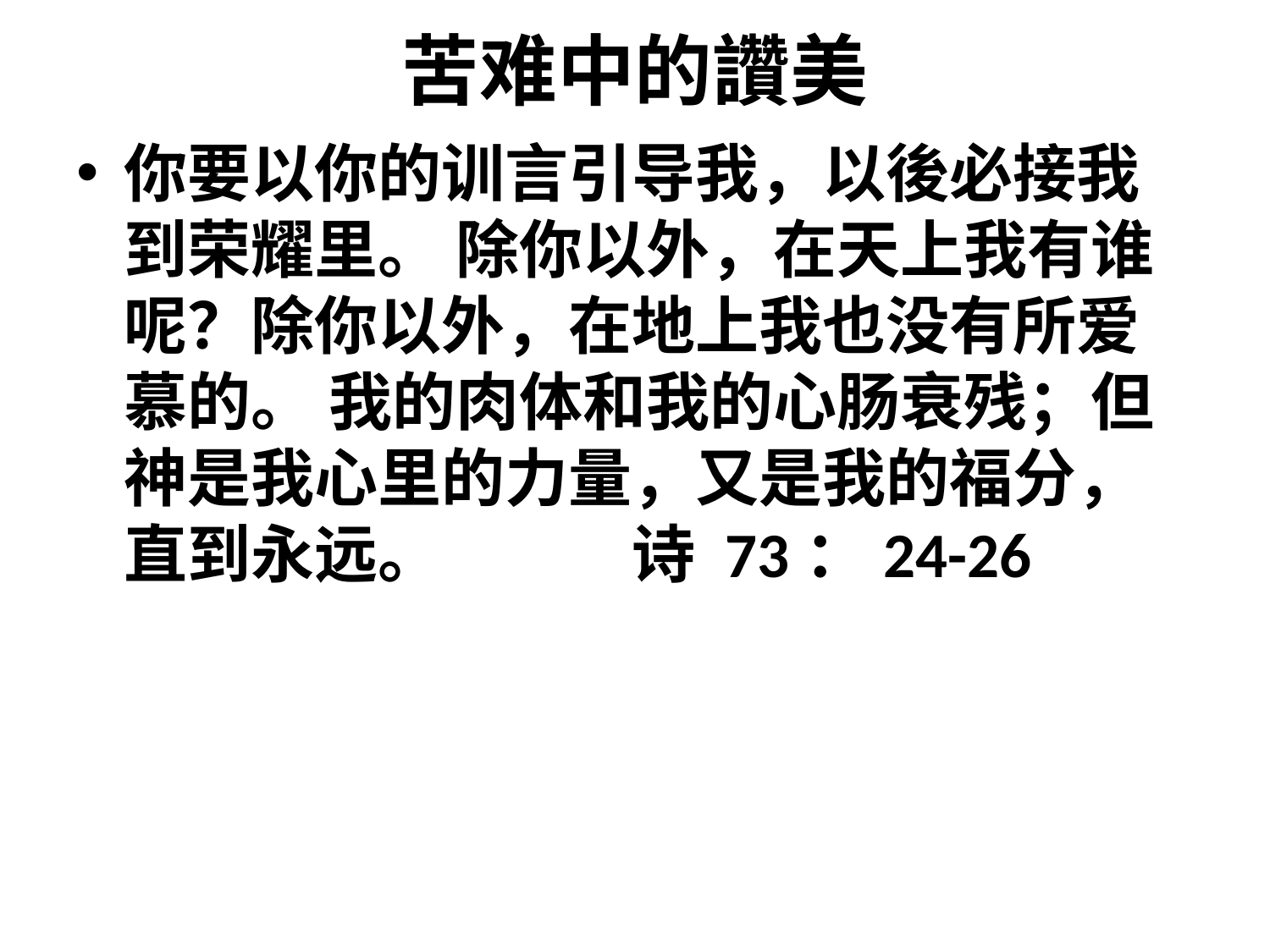

# 苦难中的讚美
你要以你的训言引导我，以後必接我到荣耀里。 除你以外，在天上我有谁呢？除你以外，在地上我也没有所爱慕的。 我的肉体和我的心肠衰残；但神是我心里的力量，又是我的福分，直到永远。 		诗 73：24-26